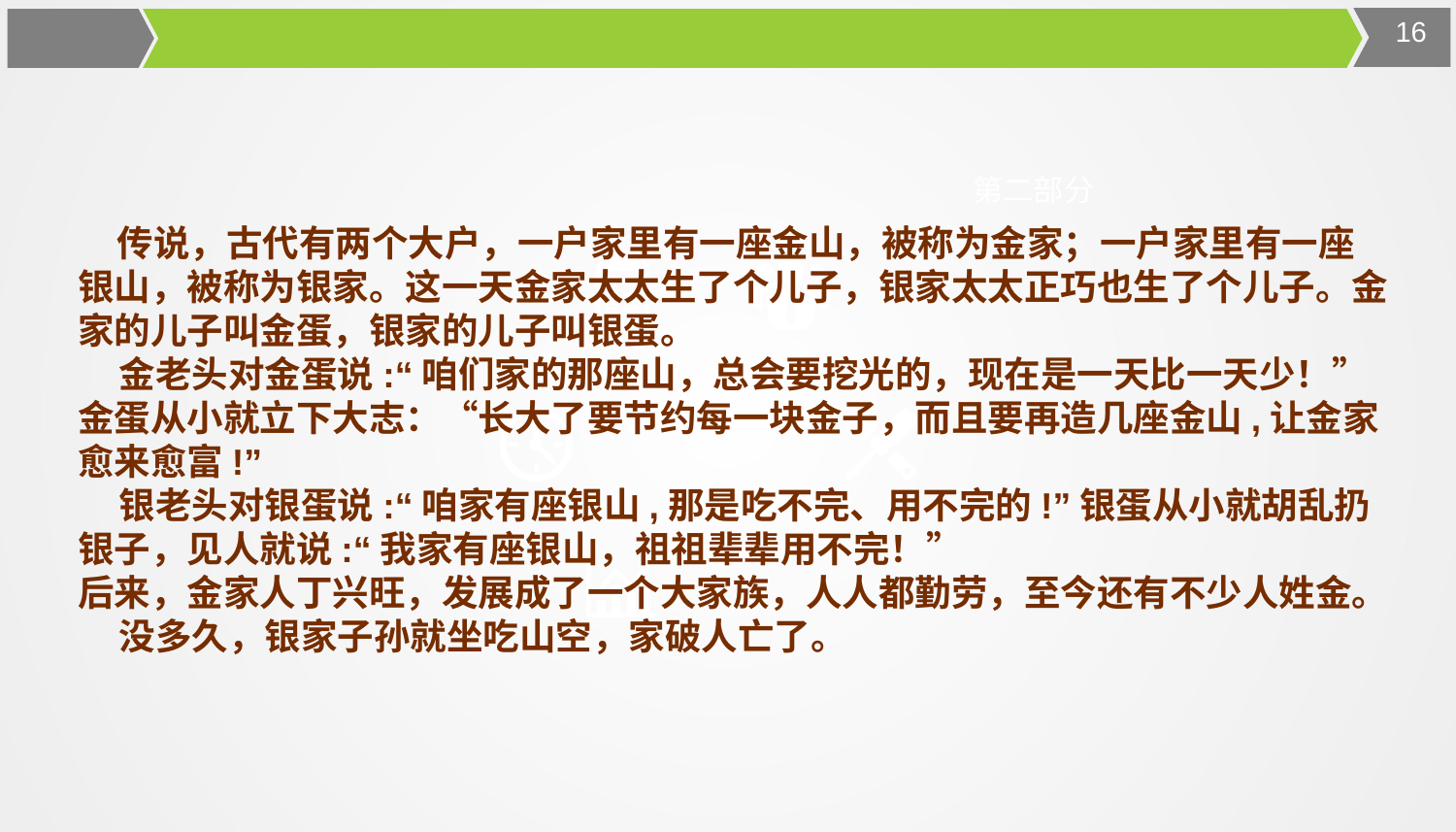

第二部分
    传说，古代有两个大户，一户家里有一座金山，被称为金家；一户家里有一座银山，被称为银家。这一天金家太太生了个儿子，银家太太正巧也生了个儿子。金家的儿子叫金蛋，银家的儿子叫银蛋。
    金老头对金蛋说:“咱们家的那座山，总会要挖光的，现在是一天比一天少！”金蛋从小就立下大志：“长大了要节约每一块金子，而且要再造几座金山,让金家愈来愈富!”
    银老头对银蛋说:“咱家有座银山,那是吃不完、用不完的!”银蛋从小就胡乱扔银子，见人就说:“我家有座银山，祖祖辈辈用不完！”
后来，金家人丁兴旺，发展成了一个大家族，人人都勤劳，至今还有不少人姓金。
    没多久，银家子孙就坐吃山空，家破人亡了。